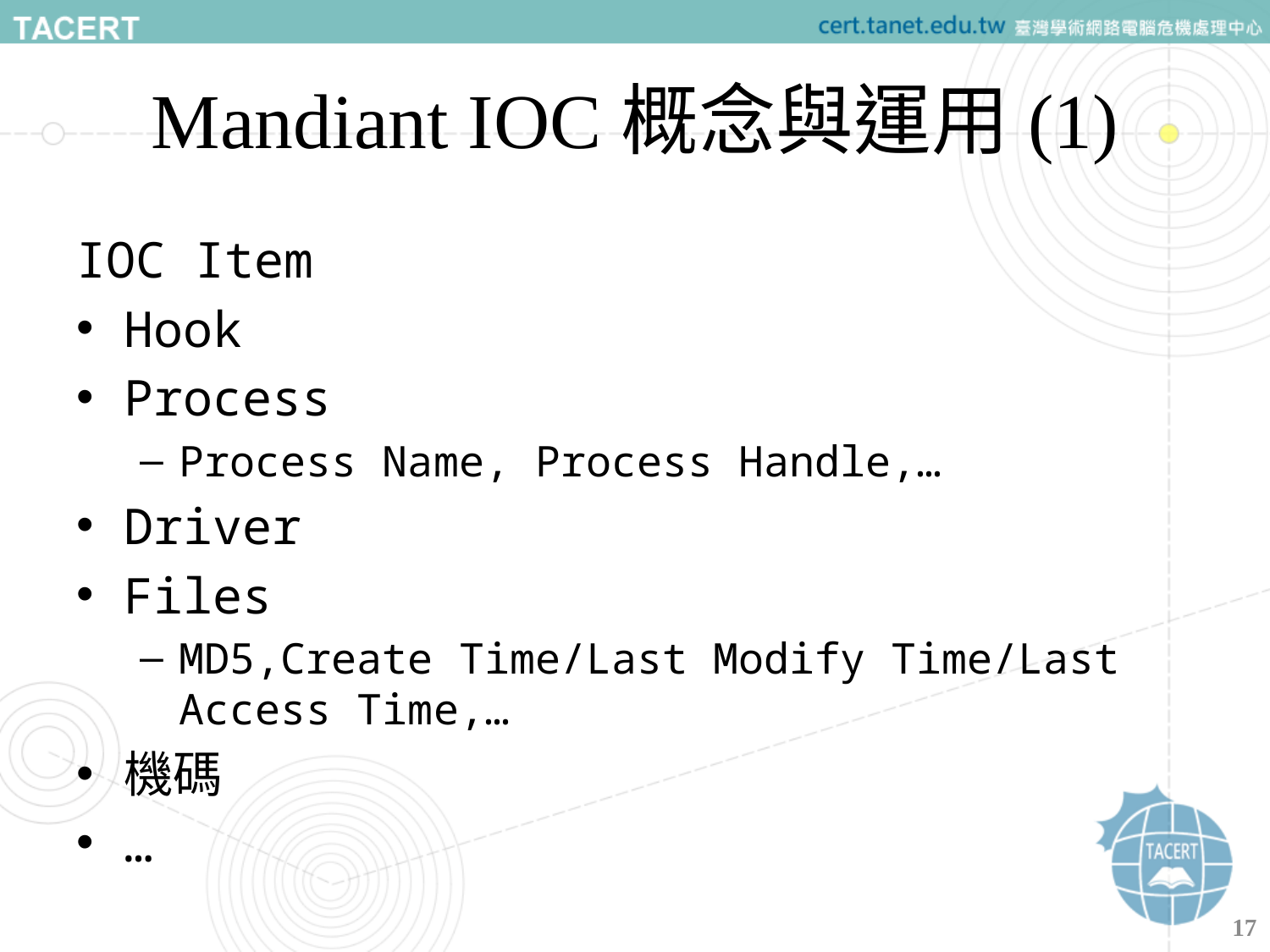

# Mandiant IOC概念與運用(1)
IOC Item
Hook
Process
Process Name, Process Handle,…
Driver
Files
MD5,Create Time/Last Modify Time/Last Access Time,…
機碼
…
17